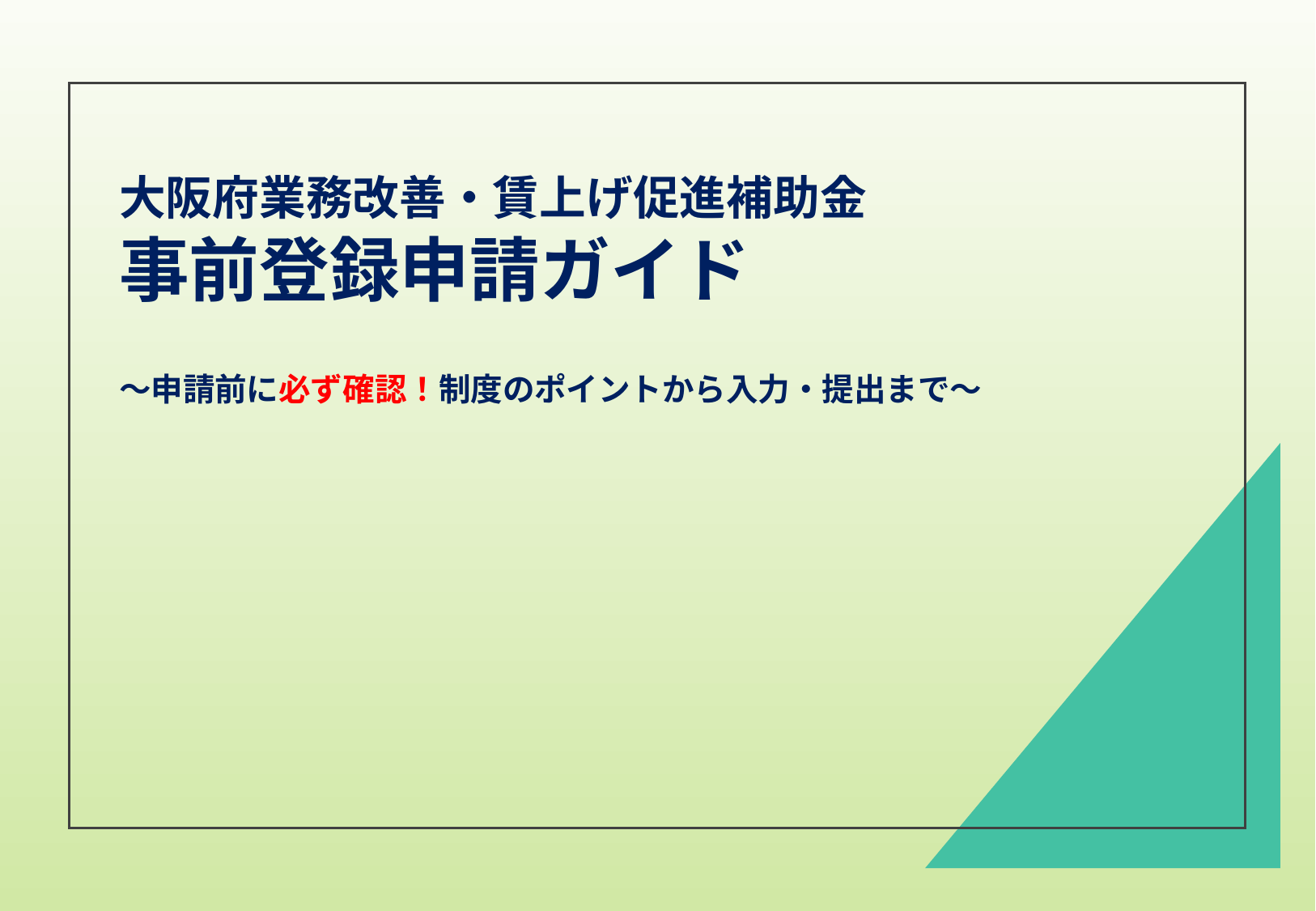

大阪府業務改善・賃上げ促進補助金
事前登録申請ガイド
～申請前に必ず確認！制度のポイントから入力・提出まで～